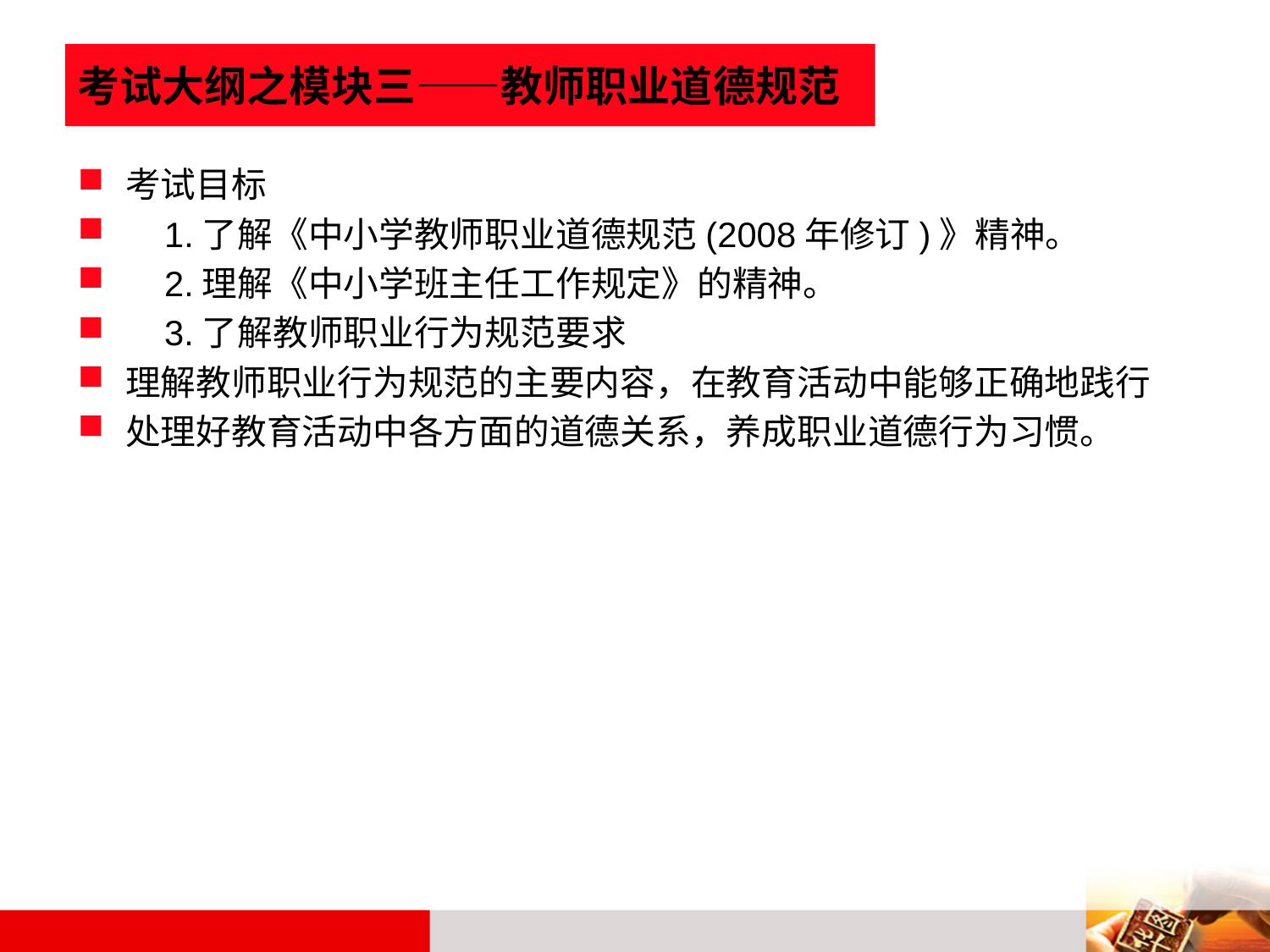

# 考试大纲之模块三——教师职业道德规范
考试目标
    1.了解《中小学教师职业道德规范(2008年修订)》精神。
    2.理解《中小学班主任工作规定》的精神。
    3.了解教师职业行为规范要求
理解教师职业行为规范的主要内容，在教育活动中能够正确地践行
处理好教育活动中各方面的道德关系，养成职业道德行为习惯。